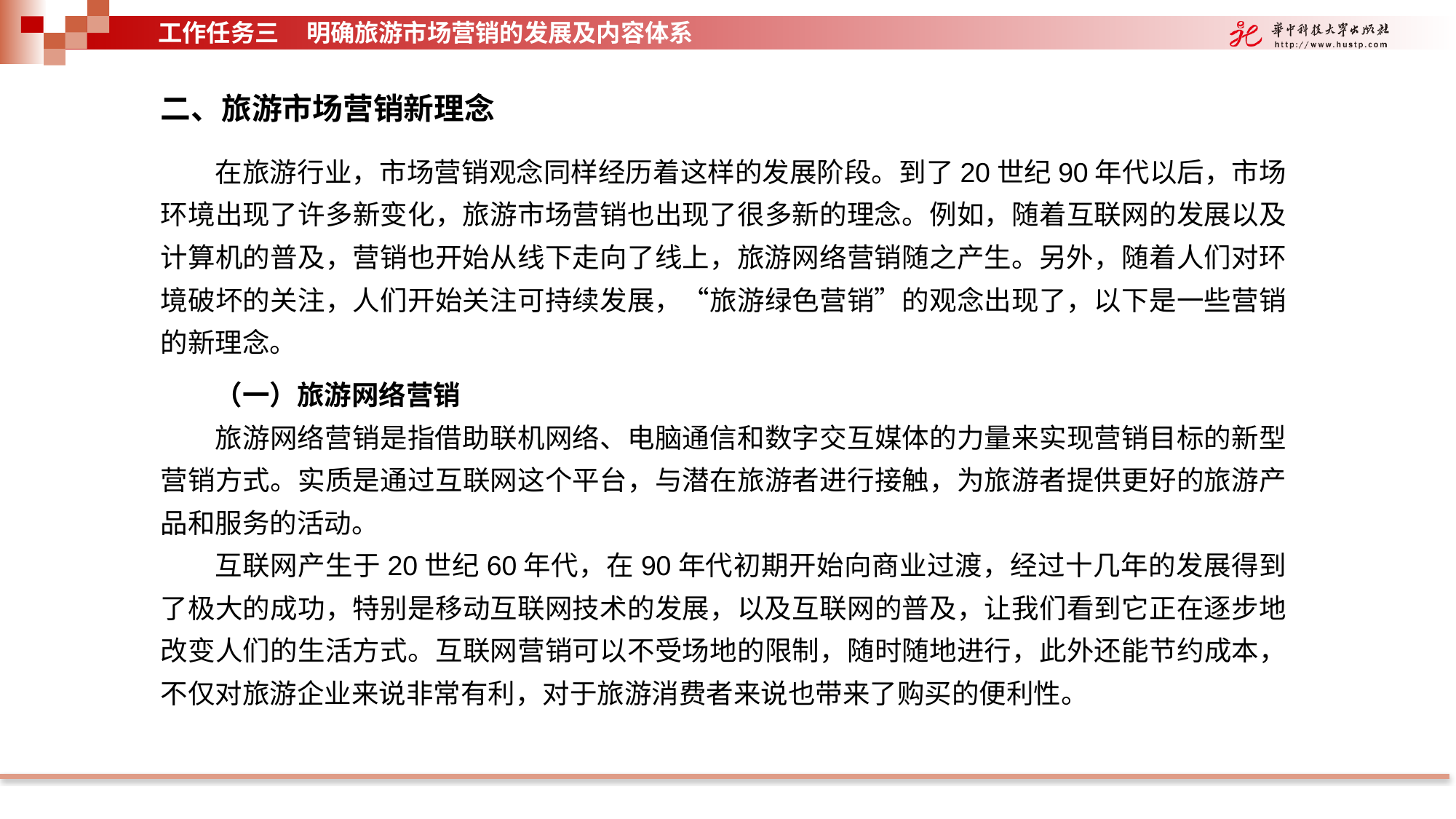

工作任务三     明确旅游市场营销的发展及内容体系
二、旅游市场营销新理念
在旅游行业，市场营销观念同样经历着这样的发展阶段。到了20世纪90年代以后，市场环境出现了许多新变化，旅游市场营销也出现了很多新的理念。例如，随着互联网的发展以及计算机的普及，营销也开始从线下走向了线上，旅游网络营销随之产生。另外，随着人们对环境破坏的关注，人们开始关注可持续发展，“旅游绿色营销”的观念出现了，以下是一些营销的新理念。
（一）旅游网络营销
旅游网络营销是指借助联机网络、电脑通信和数字交互媒体的力量来实现营销目标的新型营销方式。实质是通过互联网这个平台，与潜在旅游者进行接触，为旅游者提供更好的旅游产品和服务的活动。
互联网产生于20世纪60年代，在90年代初期开始向商业过渡，经过十几年的发展得到了极大的成功，特别是移动互联网技术的发展，以及互联网的普及，让我们看到它正在逐步地改变人们的生活方式。互联网营销可以不受场地的限制，随时随地进行，此外还能节约成本，不仅对旅游企业来说非常有利，对于旅游消费者来说也带来了购买的便利性。